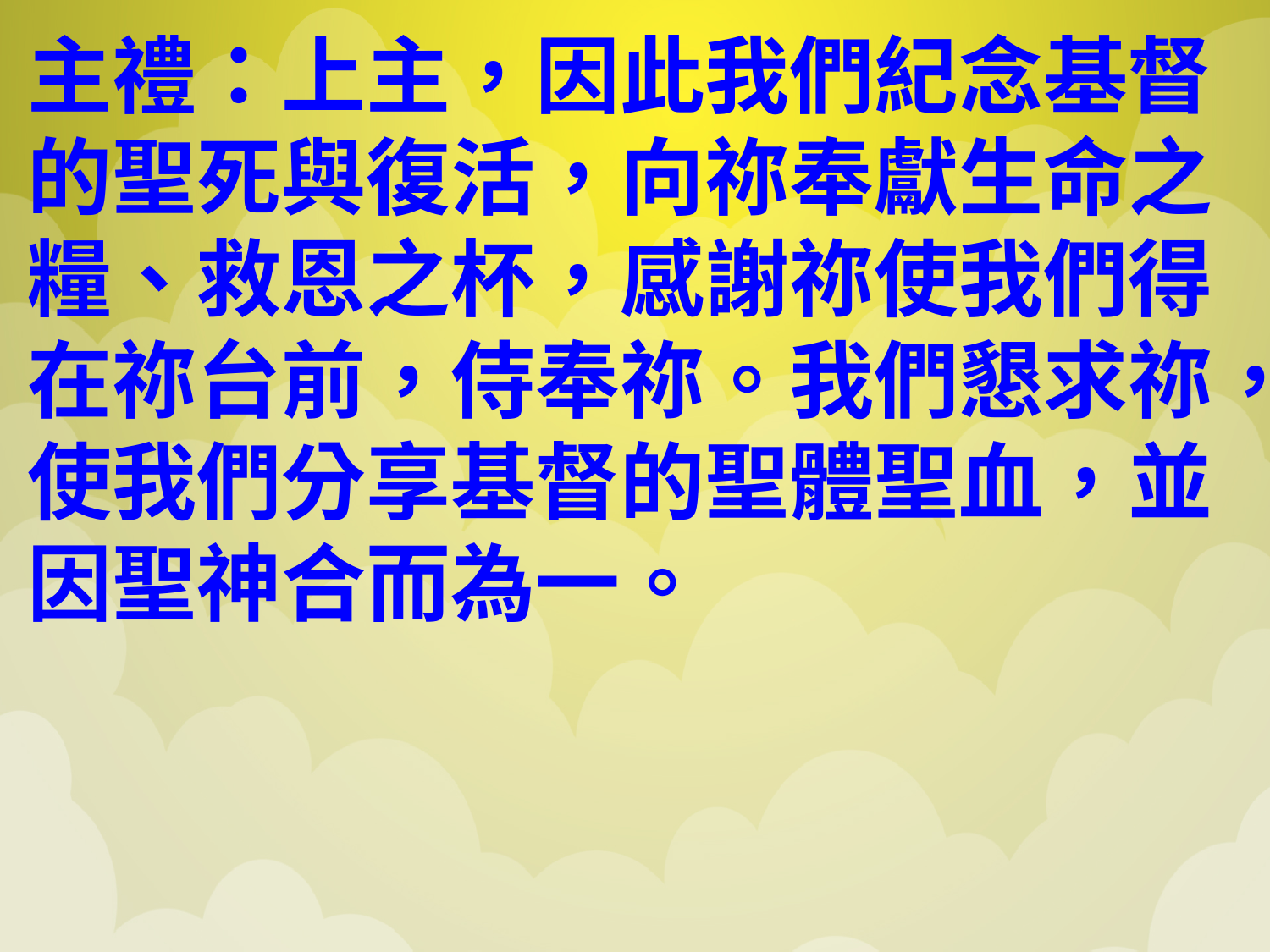

主禮：上主，因此我們紀念基督的聖死與復活，向祢奉獻生命之糧、救恩之杯，感謝祢使我們得在祢台前，侍奉祢。我們懇求祢，使我們分享基督的聖體聖血，並因聖神合而為一。